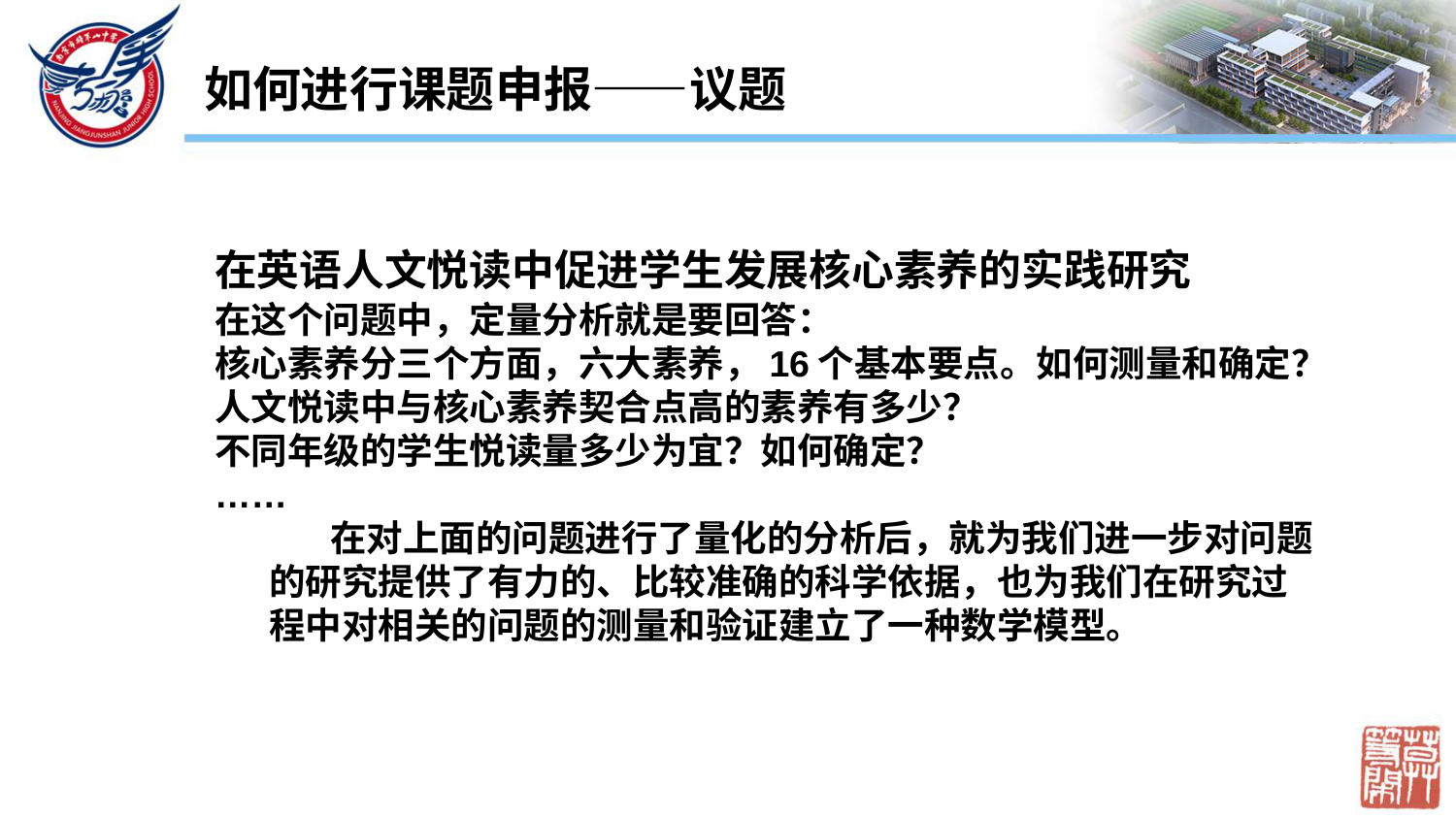

如何进行课题申报——议题
在英语人文悦读中促进学生发展核心素养的实践研究

在这个问题中，定量分析就是要回答：
核心素养分三个方面，六大素养，16个基本要点。如何测量和确定？
人文悦读中与核心素养契合点高的素养有多少？
不同年级的学生悦读量多少为宜？如何确定？
……
             在对上面的问题进行了量化的分析后，就为我们进一步对问题的研究提供了有力的、比较准确的科学依据，也为我们在研究过程中对相关的问题的测量和验证建立了一种数学模型。